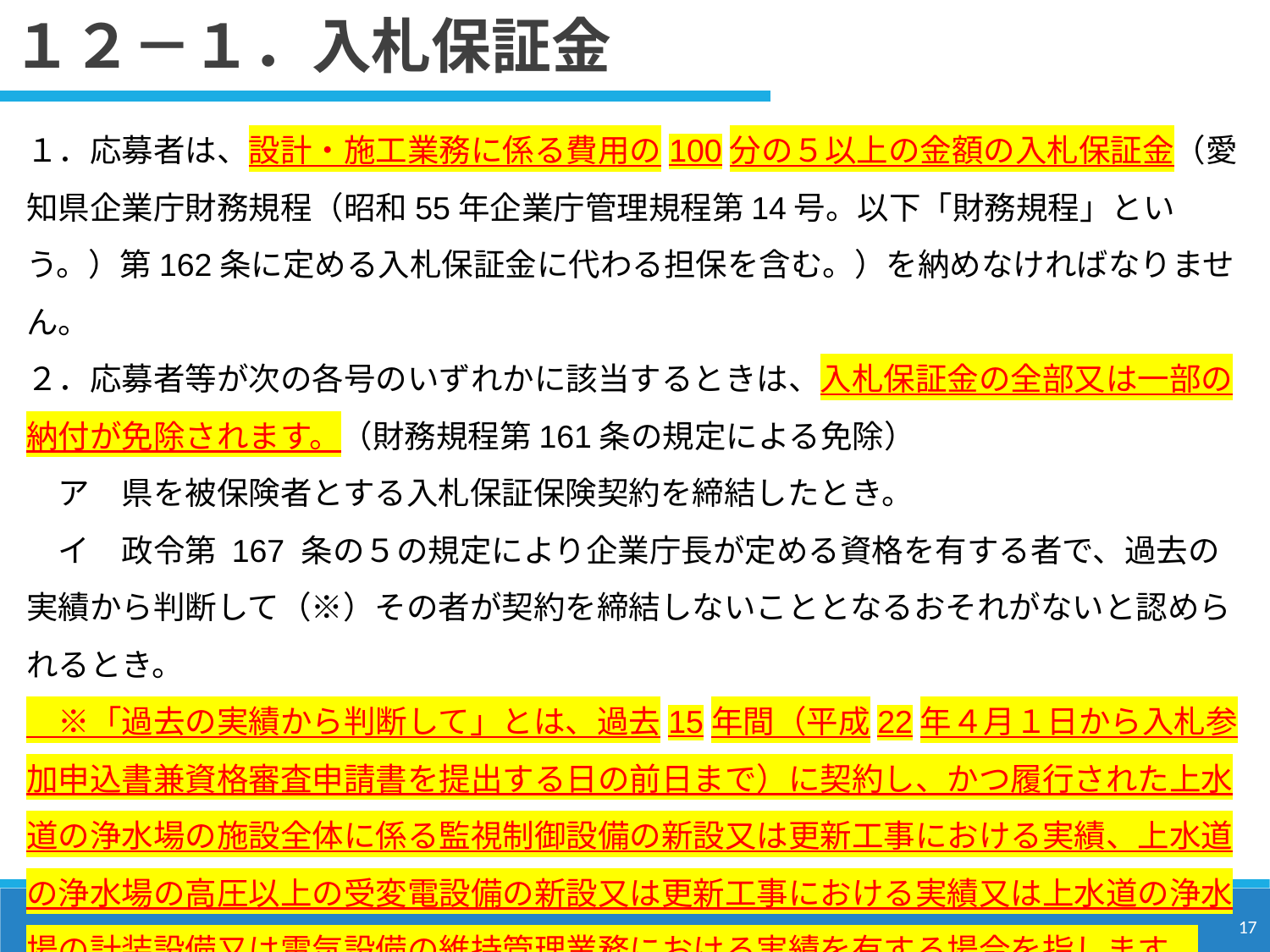

１２－１．入札保証金
１．応募者は、設計・施工業務に係る費用の100分の５以上の金額の入札保証金（愛知県企業庁財務規程（昭和55年企業庁管理規程第14号。以下「財務規程」という。）第162条に定める入札保証金に代わる担保を含む。）を納めなければなりません。
２．応募者等が次の各号のいずれかに該当するときは、入札保証金の全部又は一部の納付が免除されます。（財務規程第161条の規定による免除）
　ア　県を被保険者とする入札保証保険契約を締結したとき。
　イ　政令第 167 条の５の規定により企業庁長が定める資格を有する者で、過去の実績から判断して（※）その者が契約を締結しないこととなるおそれがないと認められるとき。
　※「過去の実績から判断して」とは、過去15年間（平成22年４月１日から入札参加申込書兼資格審査申請書を提出する日の前日まで）に契約し、かつ履行された上水道の浄水場の施設全体に係る監視制御設備の新設又は更新工事における実績、上水道の浄水場の高圧以上の受変電設備の新設又は更新工事における実績又は上水道の浄水場の計装設備又は電気設備の維持管理業務における実績を有する場合を指します。
17